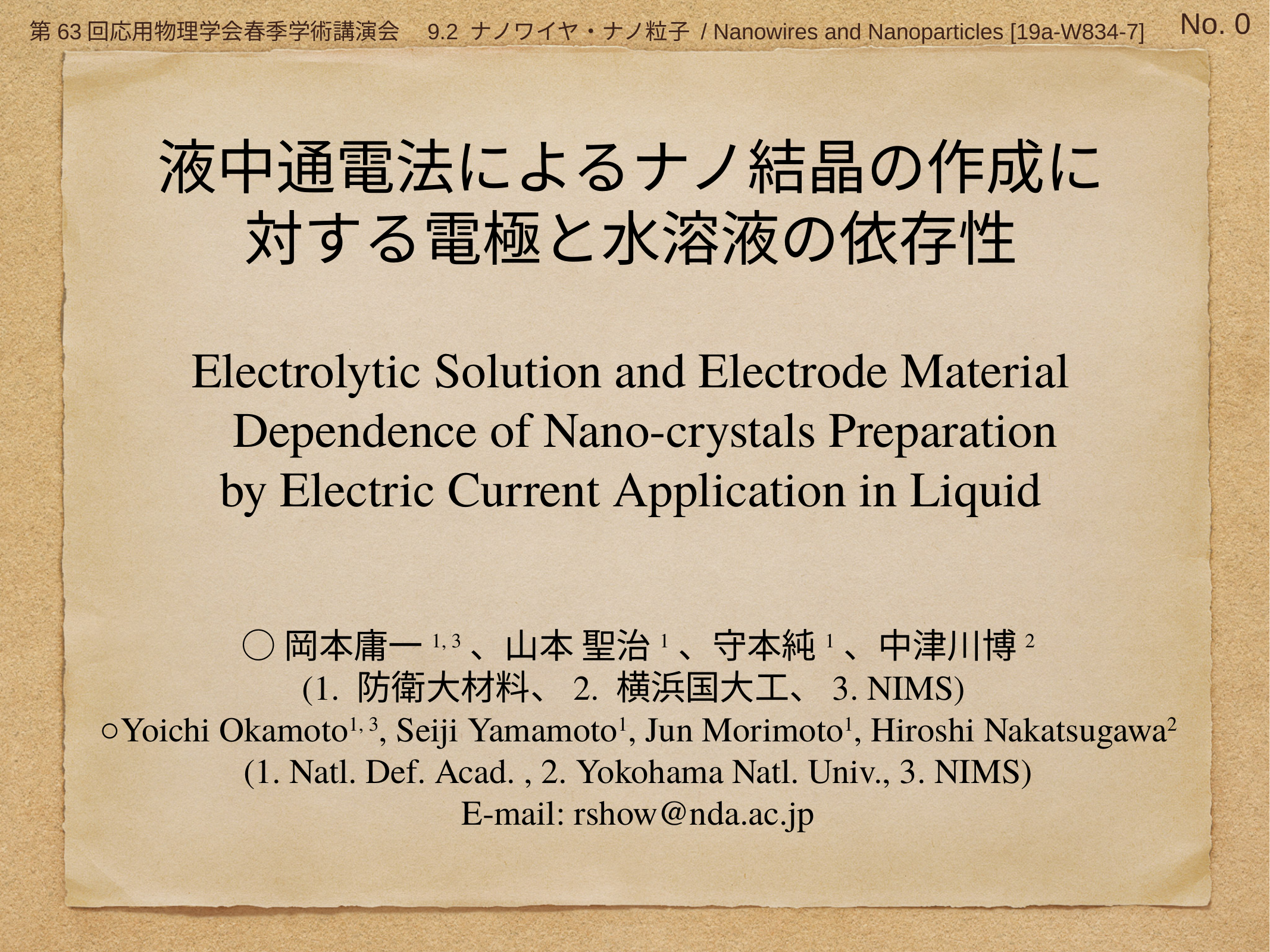

No. 0
第63回応用物理学会春季学術講演会　9.2 ナノワイヤ・ナノ粒子 / Nanowires and Nanoparticles [19a-W834-7]
液中通電法によるナノ結晶の作成に
対する電極と水溶液の依存性

Electrolytic Solution and Electrode Material Dependence of Nano-crystals Preparation
by Electric Current Application in Liquid
○岡本庸一1, 3、山本 聖治1、守本純1、中津川博2
(1. 防衛大材料、2. 横浜国大工、3. NIMS)
○Yoichi Okamoto1, 3, Seiji Yamamoto1, Jun Morimoto1, Hiroshi Nakatsugawa2
(1. Natl. Def. Acad. , 2. Yokohama Natl. Univ., 3. NIMS)
E-mail: rshow@nda.ac.jp